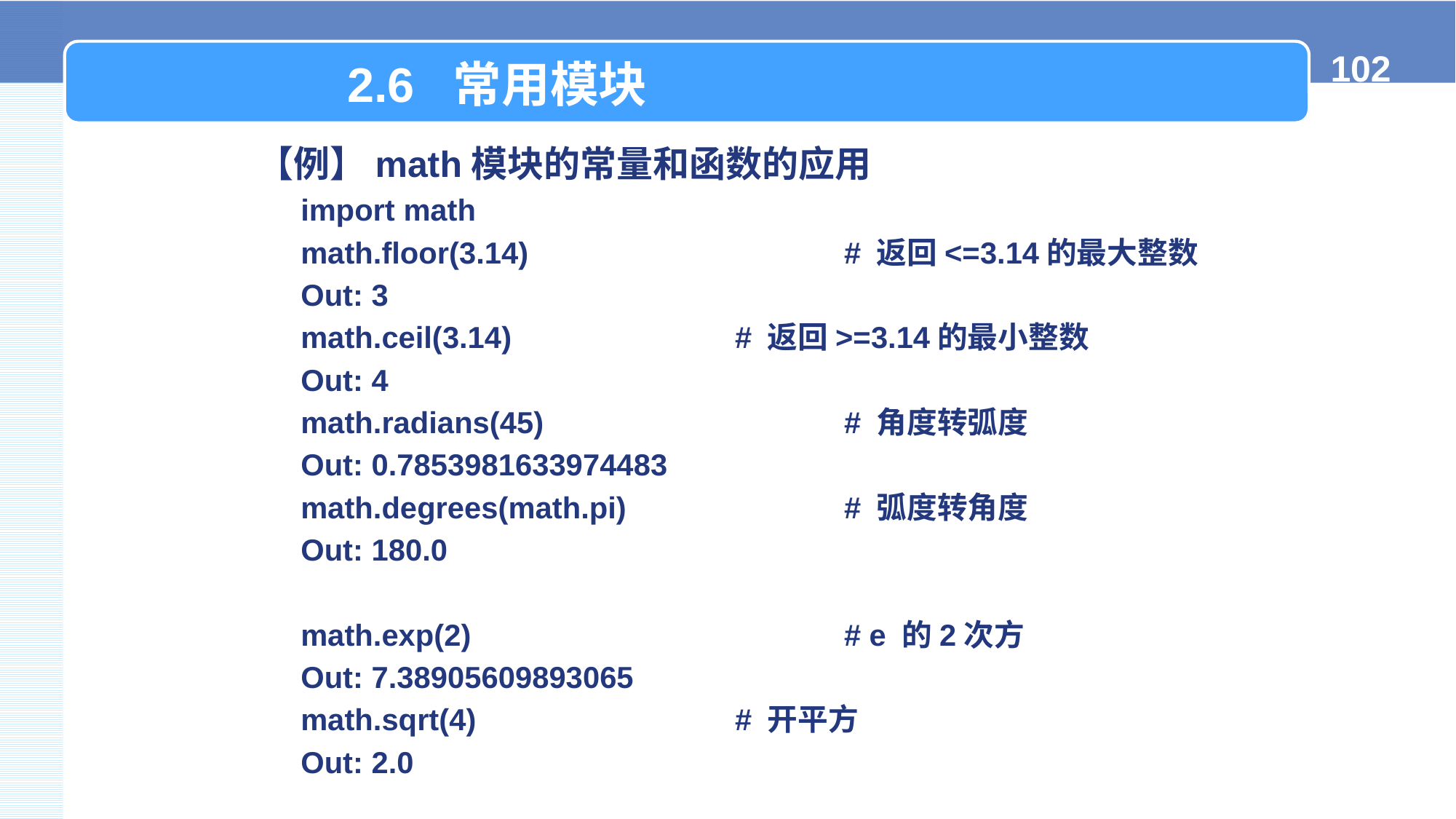

2.6  常用模块
【例】math模块的常量和函数的应用
import math
math.floor(3.14) 			# 返回<=3.14的最大整数
Out: 3
math.ceil(3.14)			# 返回>=3.14的最小整数
Out: 4
math.radians(45)	 		# 角度转弧度
Out: 0.7853981633974483
math.degrees(math.pi)	 	# 弧度转角度
Out: 180.0

math.exp(2)				# e 的2次方
Out: 7.38905609893065
math.sqrt(4)	 		# 开平方
Out: 2.0